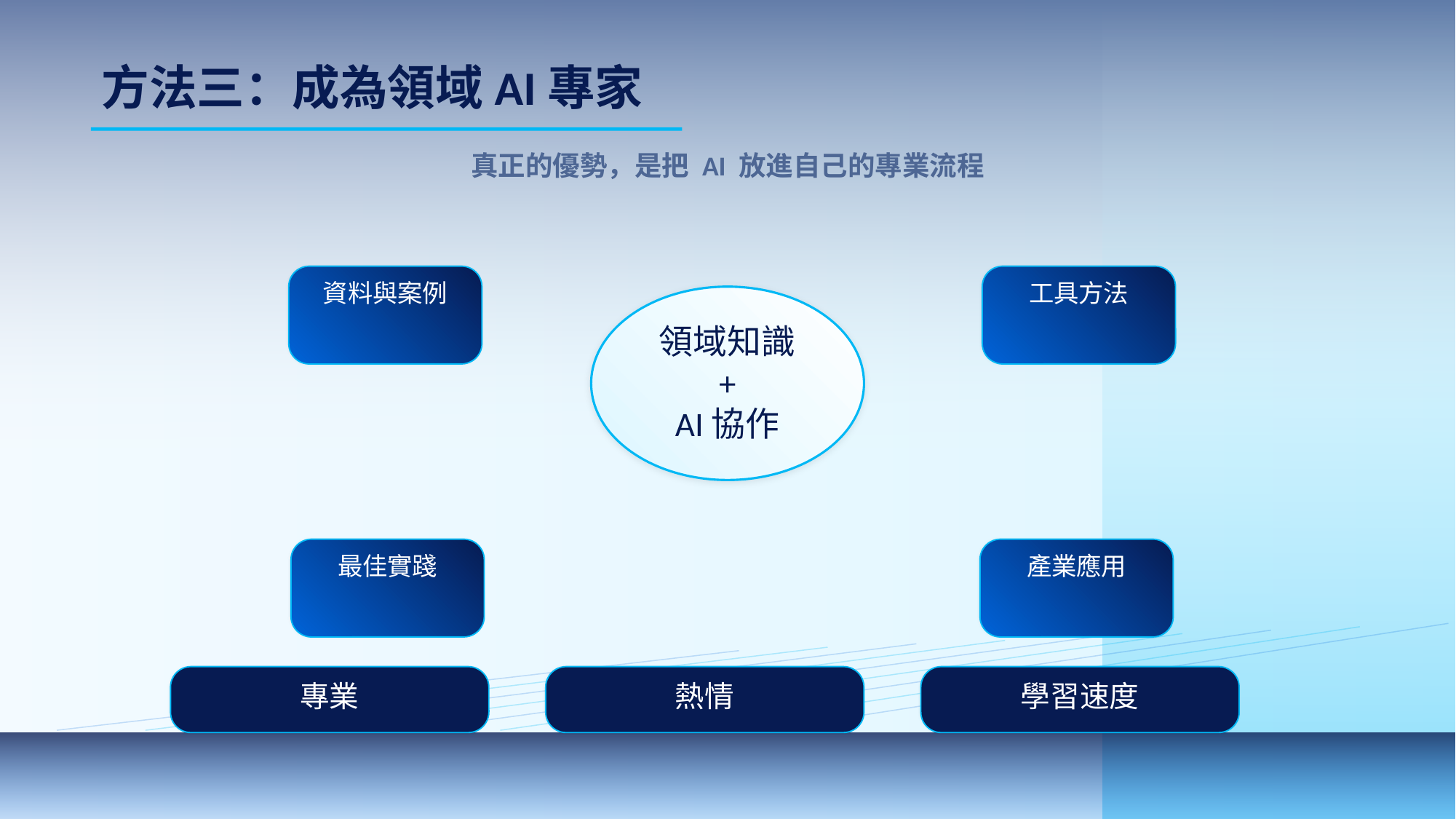

方法三：成為領域AI專家

真正的優勢，是把 AI 放進自己的專業流程
資料與案例
工具方法
領域知識
+
AI協作
最佳實踐
產業應用
專業
熱情
學習速度